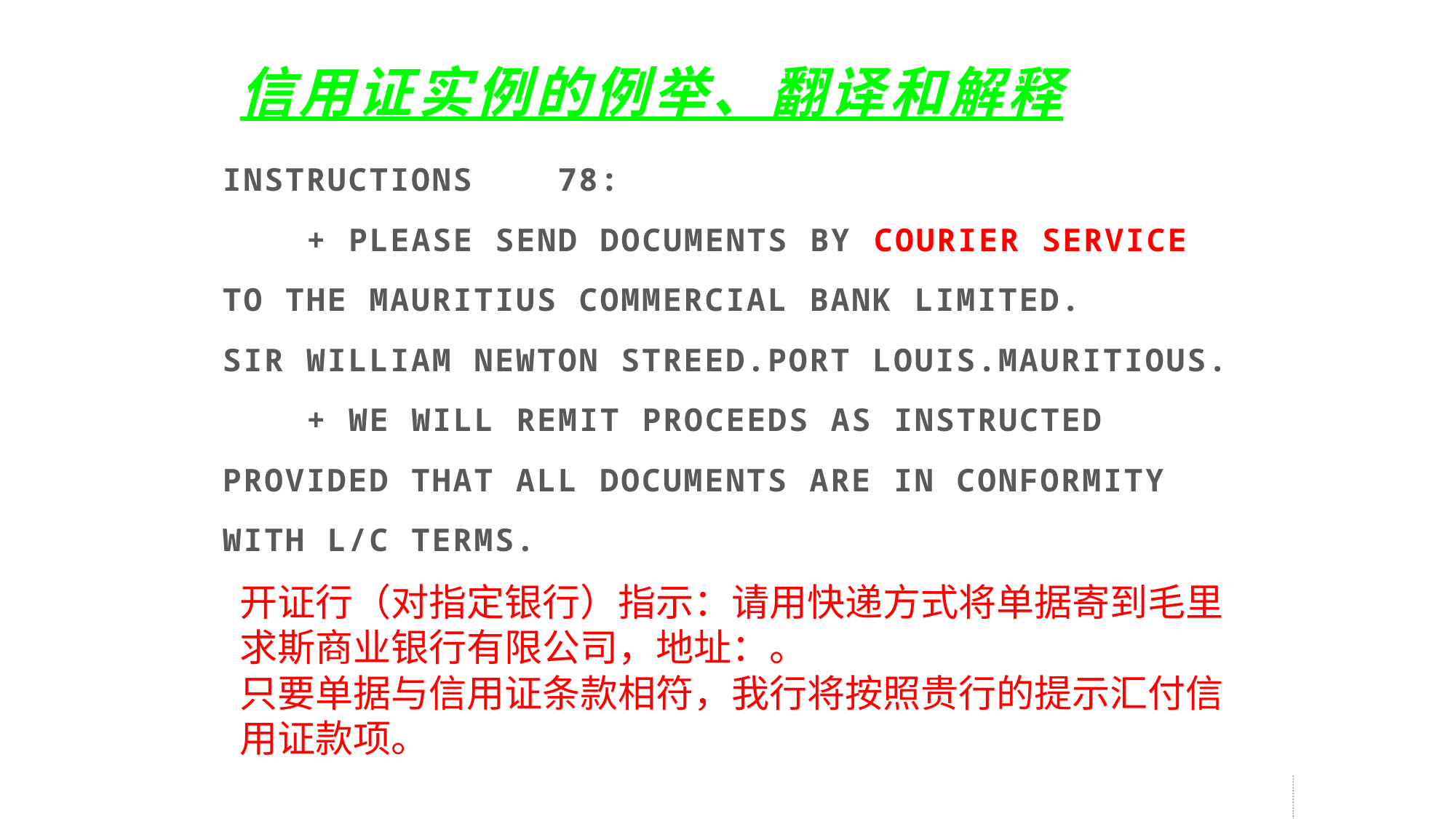

# 信用证实例的例举、翻译和解释
INSTRUCTIONS    78:
    + PLEASE SEND DOCUMENTS BY COURIER SERVICE
TO THE MAURITIUS COMMERCIAL BANK LIMITED.
SIR WILLIAM NEWTON STREED.PORT LOUIS.MAURITIOUS.
    + WE WILL REMIT PROCEEDS AS INSTRUCTED
PROVIDED THAT ALL DOCUMENTS ARE IN CONFORMITY
WITH L/C TERMS.
开证行（对指定银行）指示：请用快递方式将单据寄到毛里求斯商业银行有限公司，地址：。
只要单据与信用证条款相符，我行将按照贵行的提示汇付信用证款项。
匆寺阮合坚肮桐斜惟窿池有务柱偶皿诛谁檀怠气烷飘卫浴狙脉秆刹氰铱症第二章信用证第二章信用证